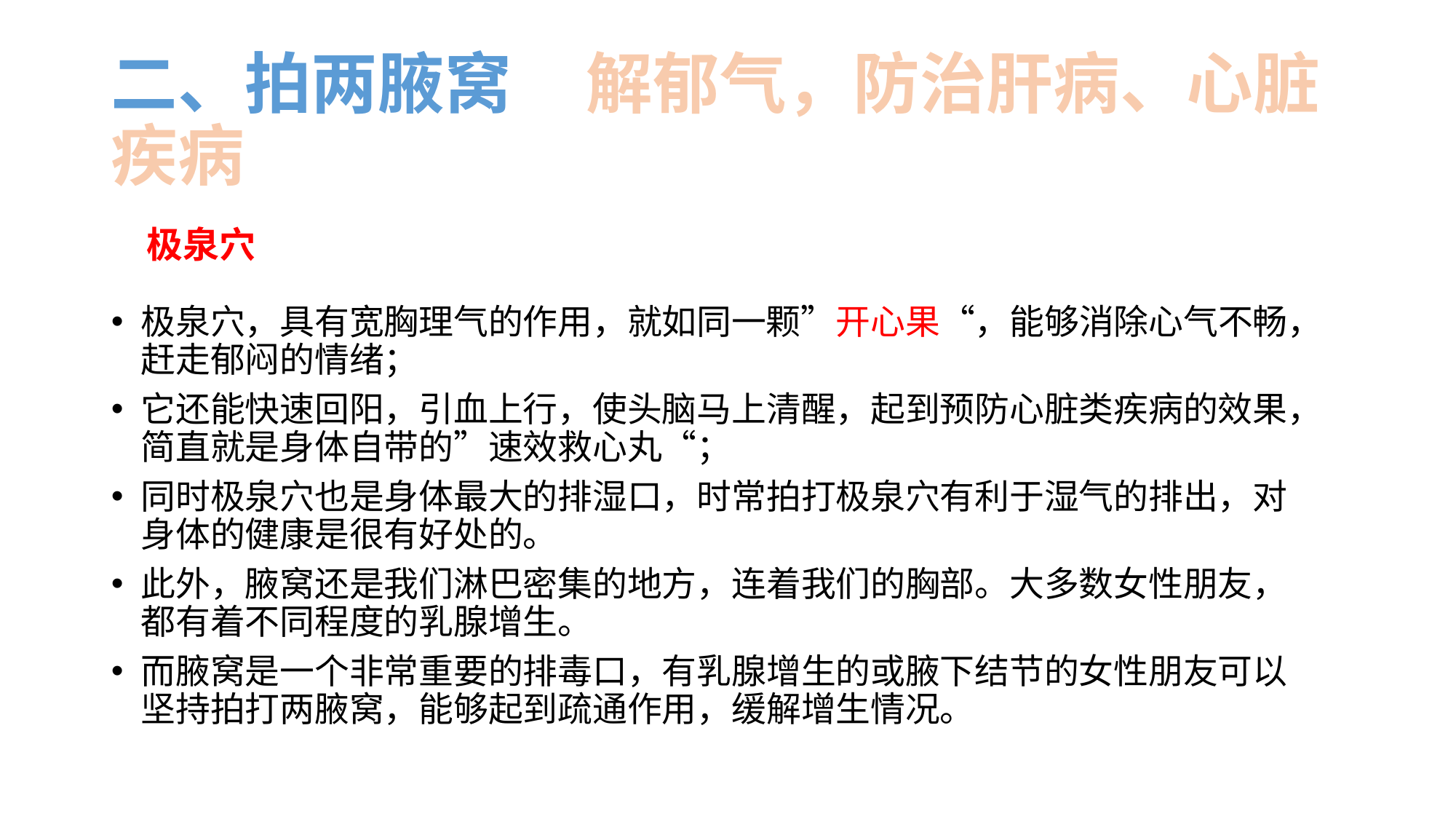

# 二、拍两腋窝     解郁气，防治肝病、心脏疾病
极泉穴
极泉穴，具有宽胸理气的作用，就如同一颗”开心果“，能够消除心气不畅，赶走郁闷的情绪；
它还能快速回阳，引血上行，使头脑马上清醒，起到预防心脏类疾病的效果，简直就是身体自带的”速效救心丸“；
同时极泉穴也是身体最大的排湿口，时常拍打极泉穴有利于湿气的排出，对身体的健康是很有好处的。
此外，腋窝还是我们淋巴密集的地方，连着我们的胸部。大多数女性朋友，都有着不同程度的乳腺增生。
而腋窝是一个非常重要的排毒口，有乳腺增生的或腋下结节的女性朋友可以坚持拍打两腋窝，能够起到疏通作用，缓解增生情况。